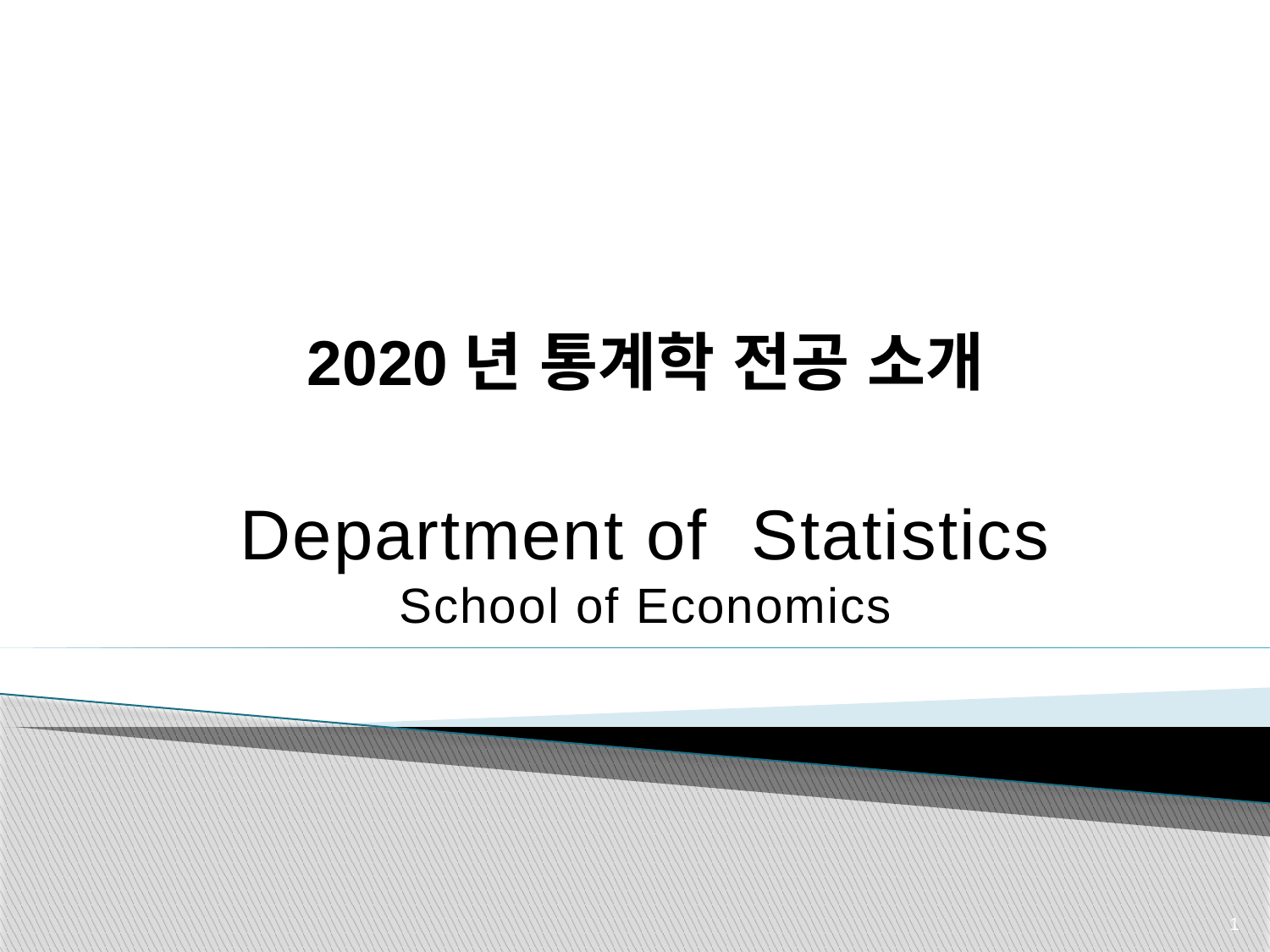

2020년 통계학 전공 소개
Department of  Statistics
School of Economics
1